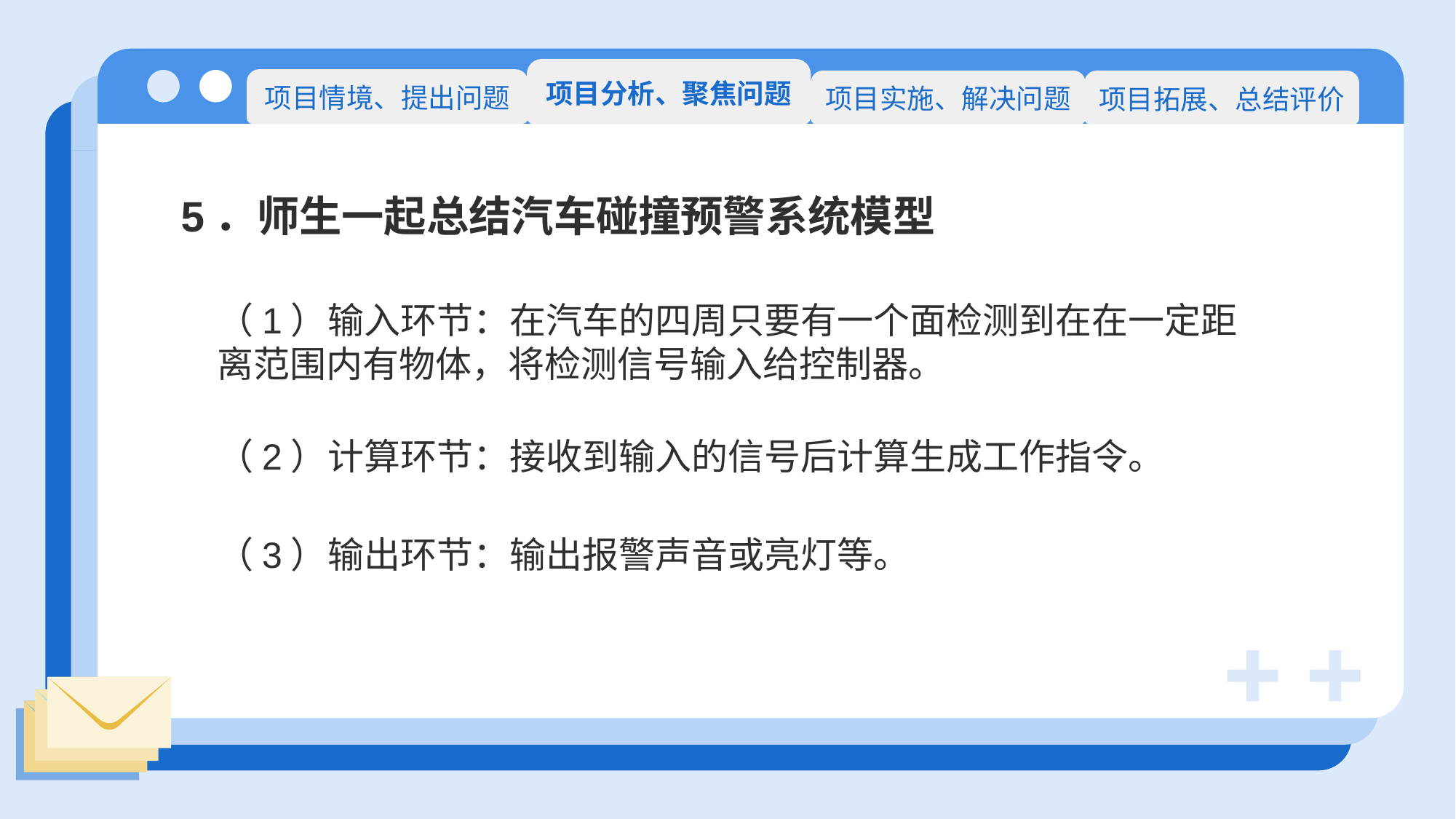

项目分析、聚焦问题
项目情境、提出问题
项目实施、解决问题
项目拓展、总结评价
5．师生一起总结汽车碰撞预警系统模型
（1）输入环节：在汽车的四周只要有一个面检测到在在一定距离范围内有物体，将检测信号输入给控制器。
（2）计算环节：接收到输入的信号后计算生成工作指令。
（3）输出环节：输出报警声音或亮灯等。